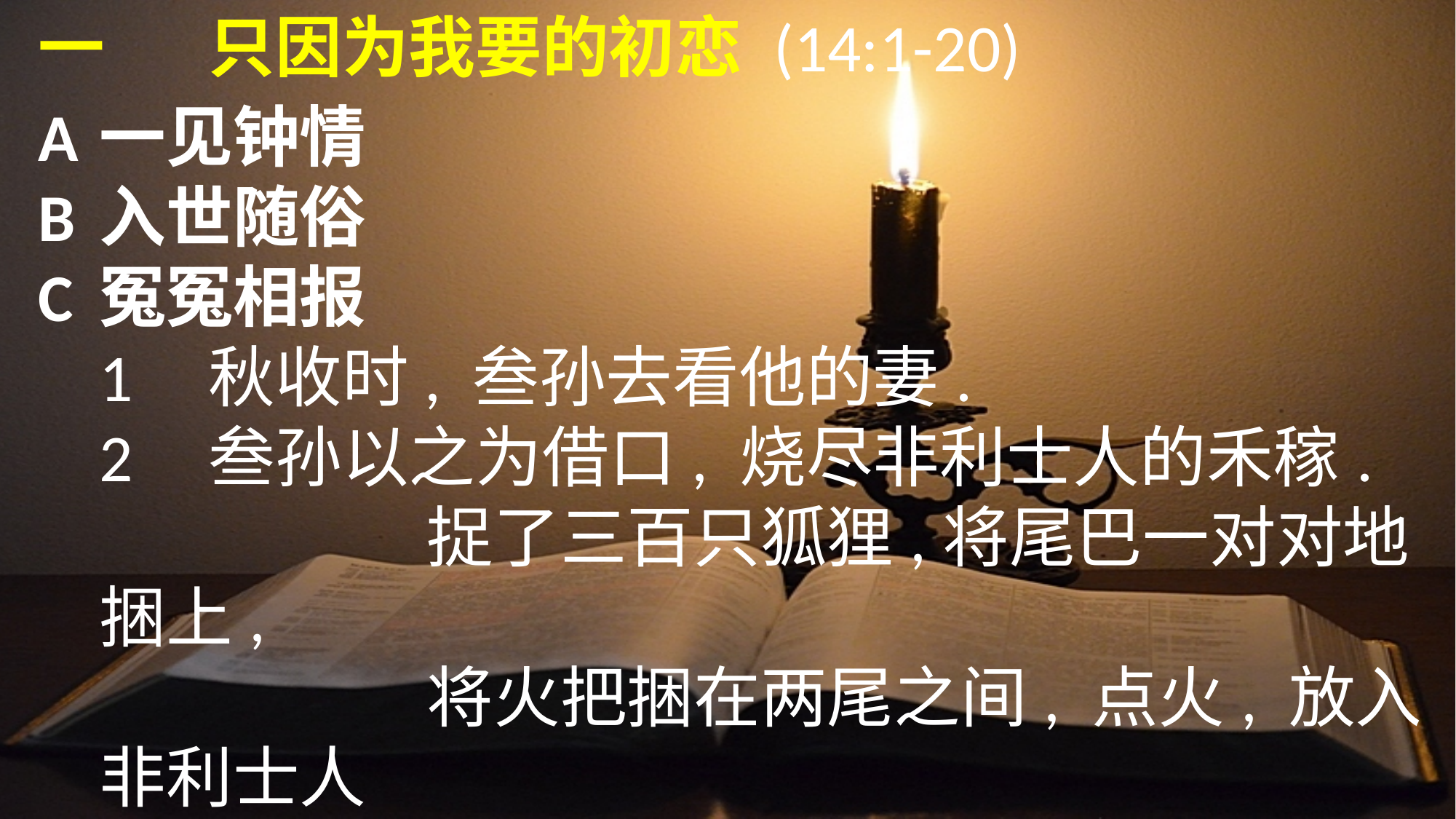

一	只因为我要的初恋 (14:1-20)
A	一见钟情
B	入世随俗
C	冤冤相报
	1	秋收时, 叁孙去看他的妻.
	2	叁孙以之为借口, 烧尽非利士人的禾稼.
				捉了三百只狐狸,将尾巴一对对地捆上,
				将火把捆在两尾之间, 点火, 放入非利士人
				堆集的禾捆, 未割的禾稼, 橄榄园都尽烧了.